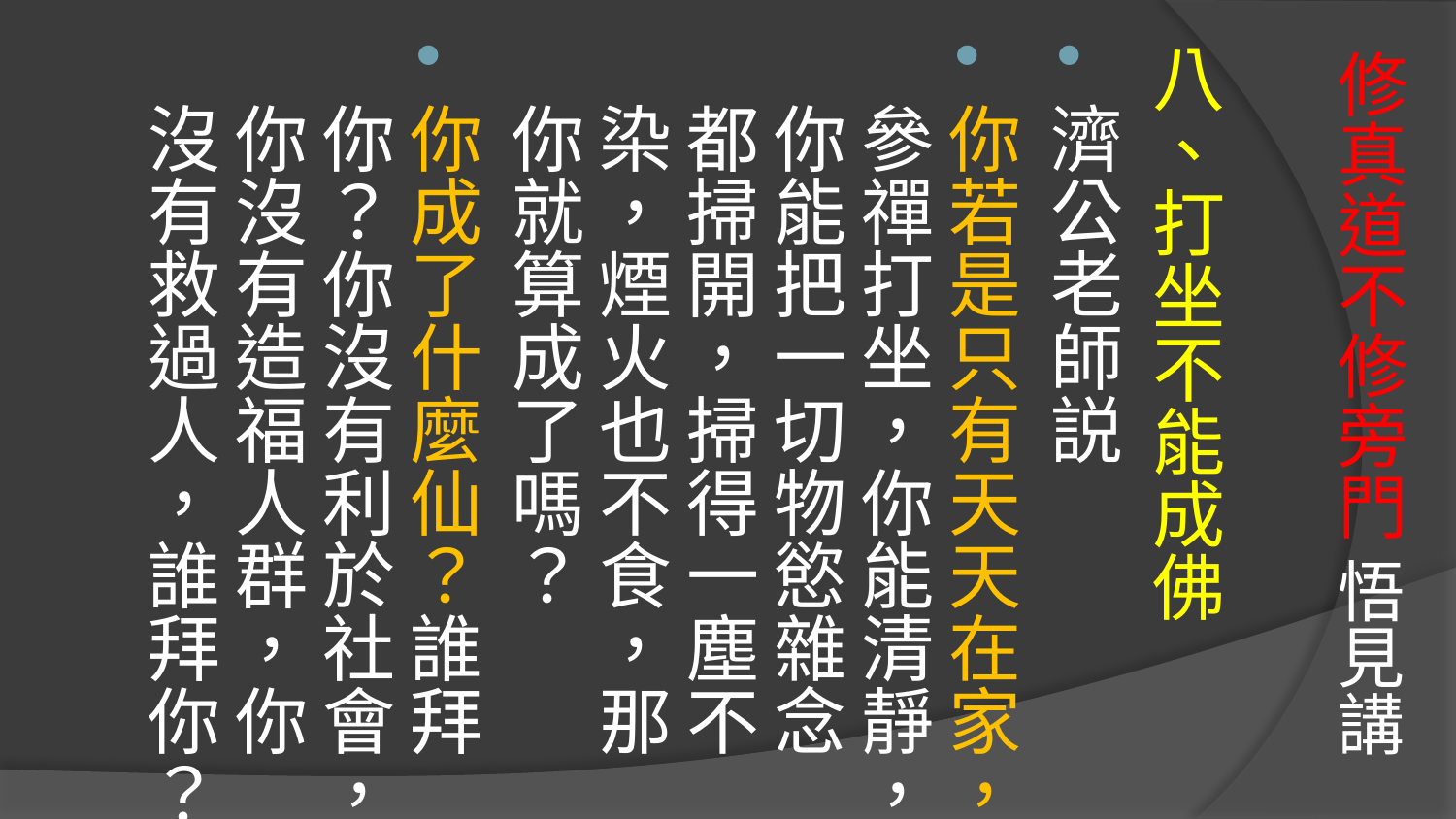

# 修真道不修旁門 悟見講
八、打坐不能成佛
濟公老師説
你若是只有天天在家，參禪打坐，你能清靜，你能把一切物慾雜念都掃開，掃得一塵不染，煙火也不食，那你就算成了嗎？
你成了什麼仙？誰拜你？你沒有利於社會，你沒有造福人群，你沒有救過人，誰拜你？